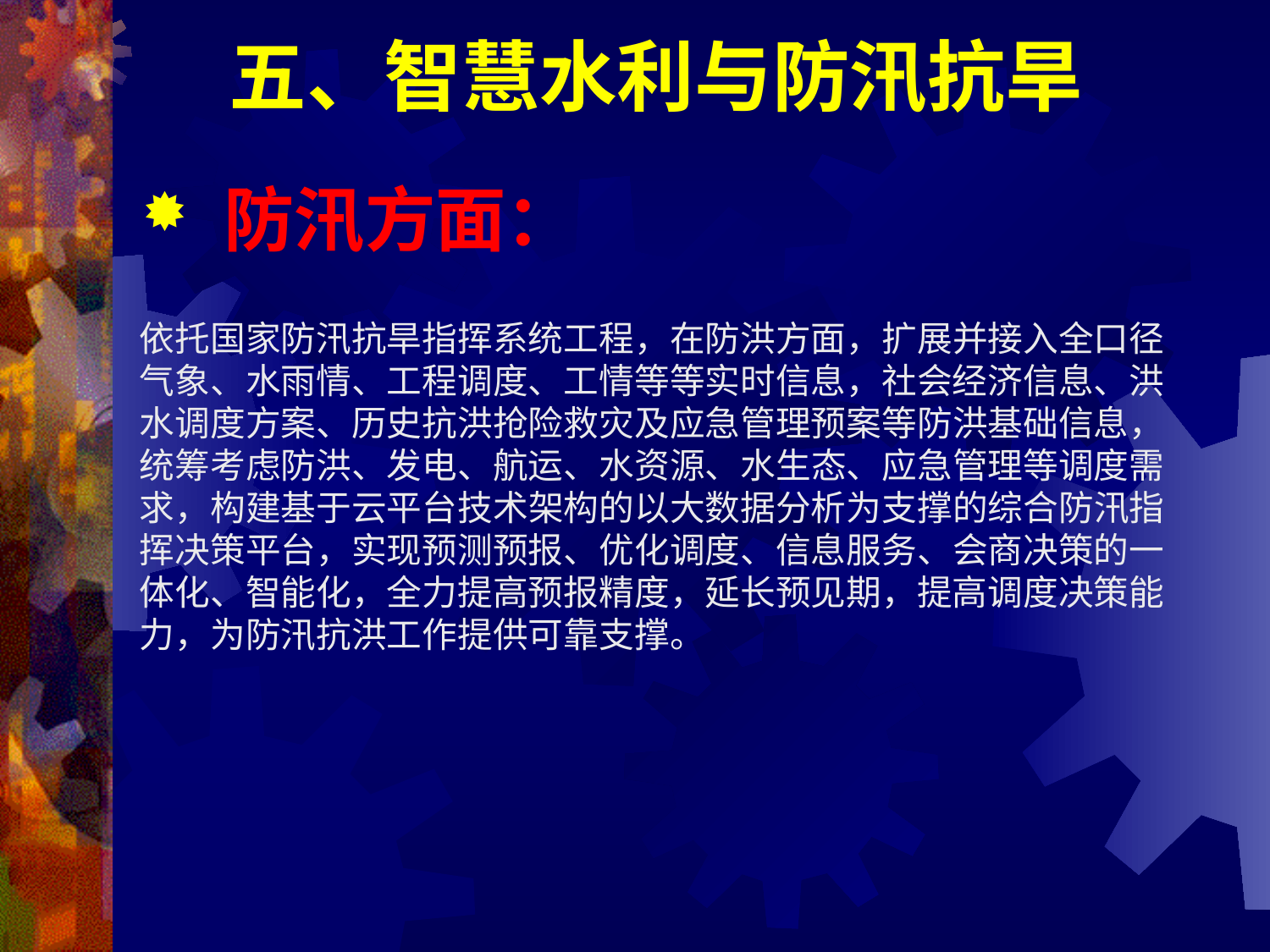

# 五、智慧水利与防汛抗旱
防汛方面：

依托国家防汛抗旱指挥系统工程，在防洪方面，扩展并接入全口径气象、水雨情、工程调度、工情等等实时信息，社会经济信息、洪水调度方案、历史抗洪抢险救灾及应急管理预案等防洪基础信息，统筹考虑防洪、发电、航运、水资源、水生态、应急管理等调度需求，构建基于云平台技术架构的以大数据分析为支撑的综合防汛指挥决策平台，实现预测预报、优化调度、信息服务、会商决策的一体化、智能化，全力提高预报精度，延长预见期，提高调度决策能力，为防汛抗洪工作提供可靠支撑。